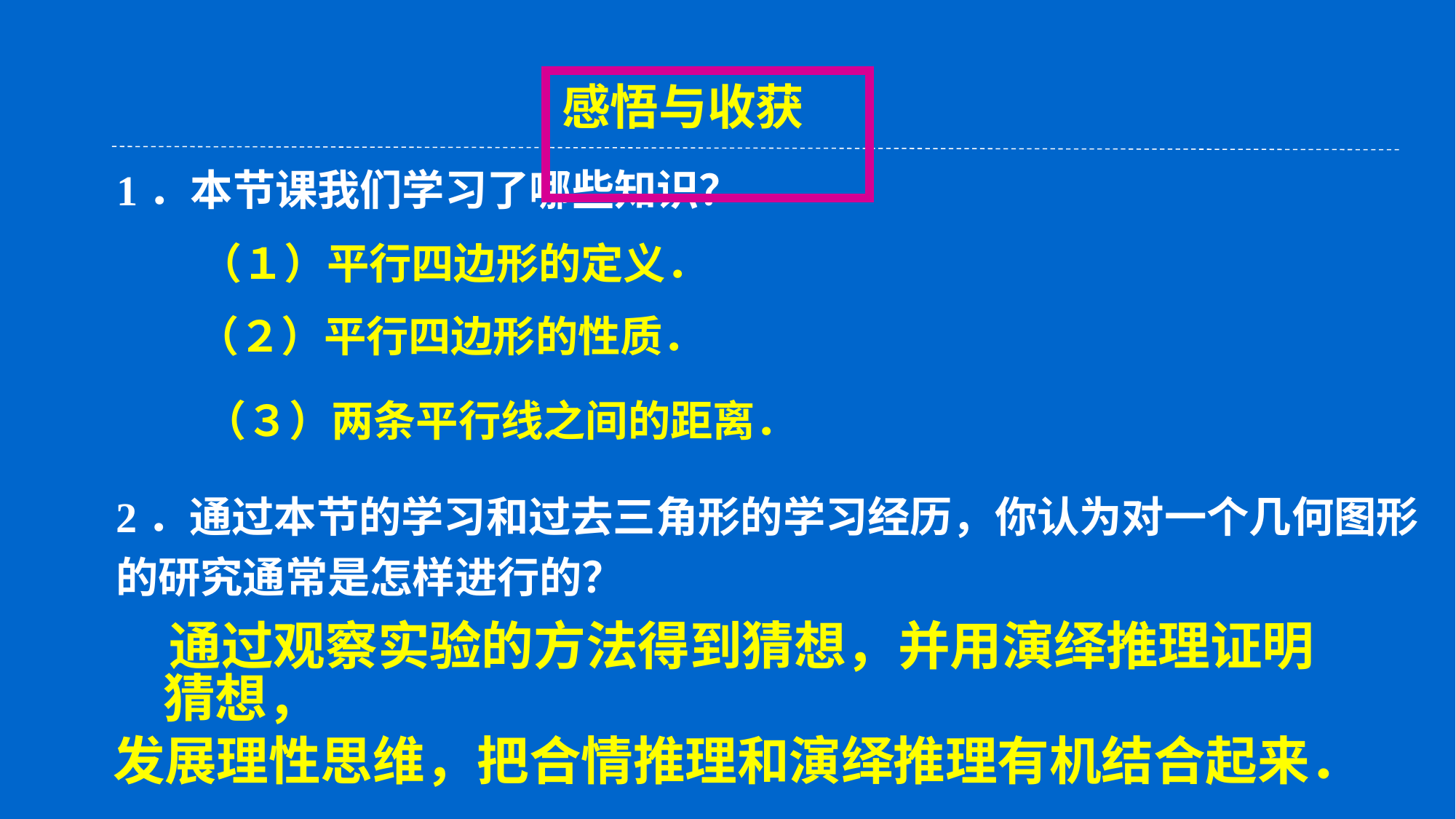

感悟与收获
1．本节课我们学习了哪些知识？
　（１）平行四边形的定义．
　（２）平行四边形的性质．
　（３）两条平行线之间的距离．
2．通过本节的学习和过去三角形的学习经历，你认为对一个几何图形的研究通常是怎样进行的？
      通过观察实验的方法得到猜想，并用演绎推理证明猜想，
发展理性思维，把合情推理和演绎推理有机结合起来．